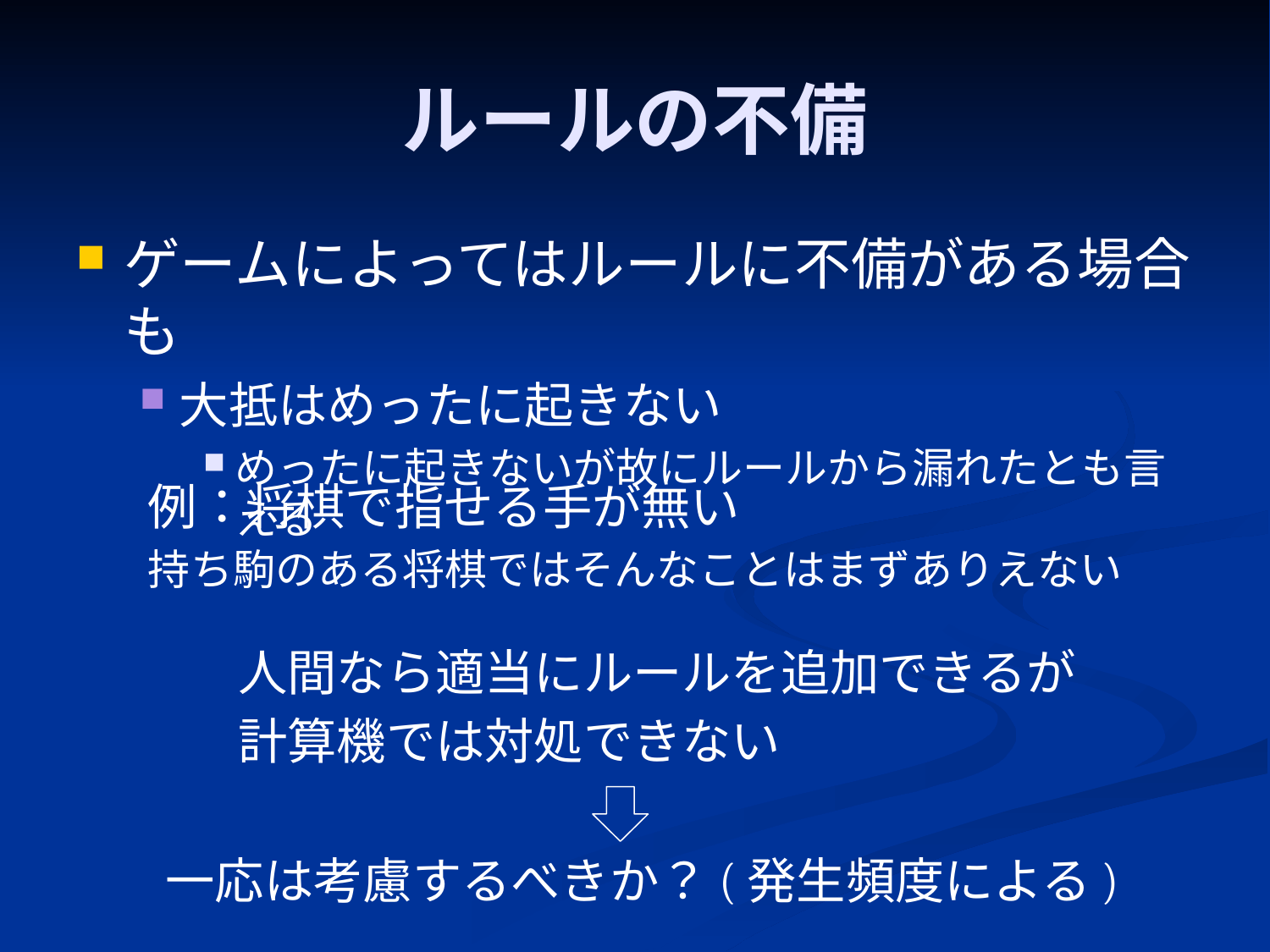

# ルールの不備
ゲームによってはルールに不備がある場合も
大抵はめったに起きない
めったに起きないが故にルールから漏れたとも言える
例：将棋で指せる手が無い
持ち駒のある将棋ではそんなことはまずありえない
人間なら適当にルールを追加できるが
計算機では対処できない

一応は考慮するべきか？(発生頻度による)